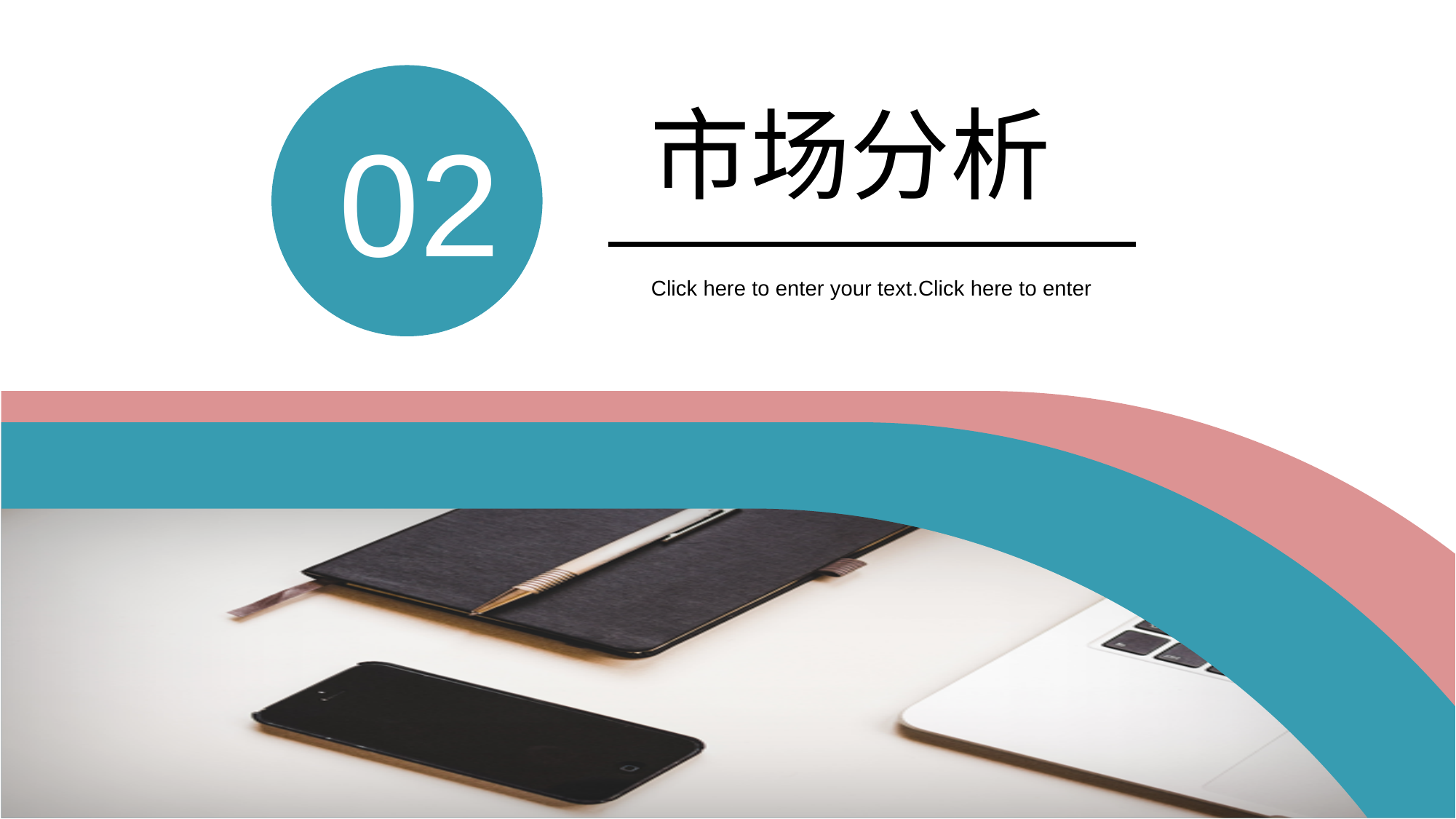

02
市场分析
Click here to enter your text.Click here to enter